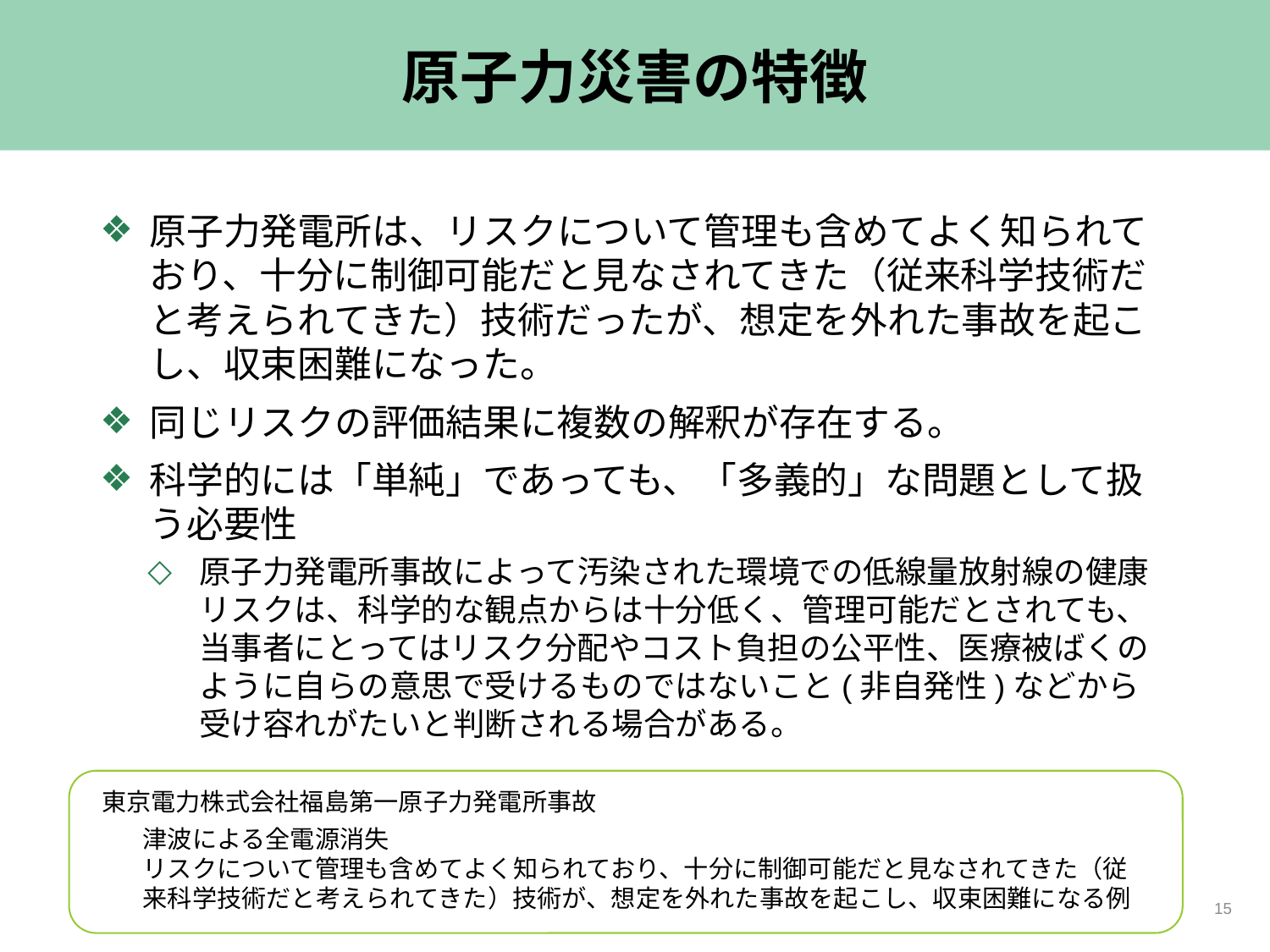

# 原子力災害の特徴
原子力発電所は、リスクについて管理も含めてよく知られており、十分に制御可能だと見なされてきた（従来科学技術だと考えられてきた）技術だったが、想定を外れた事故を起こし、収束困難になった。
同じリスクの評価結果に複数の解釈が存在する。
科学的には「単純」であっても、「多義的」な問題として扱う必要性
原子力発電所事故によって汚染された環境での低線量放射線の健康リスクは、科学的な観点からは十分低く、管理可能だとされても、当事者にとってはリスク分配やコスト負担の公平性、医療被ばくのように自らの意思で受けるものではないこと(非自発性)などから受け容れがたいと判断される場合がある。

東京電力株式会社福島第一原子力発電所事故
津波による全電源消失
リスクについて管理も含めてよく知られており、十分に制御可能だと見なされてきた（従来科学技術だと考えられてきた）技術が、想定を外れた事故を起こし、収束困難になる例
15